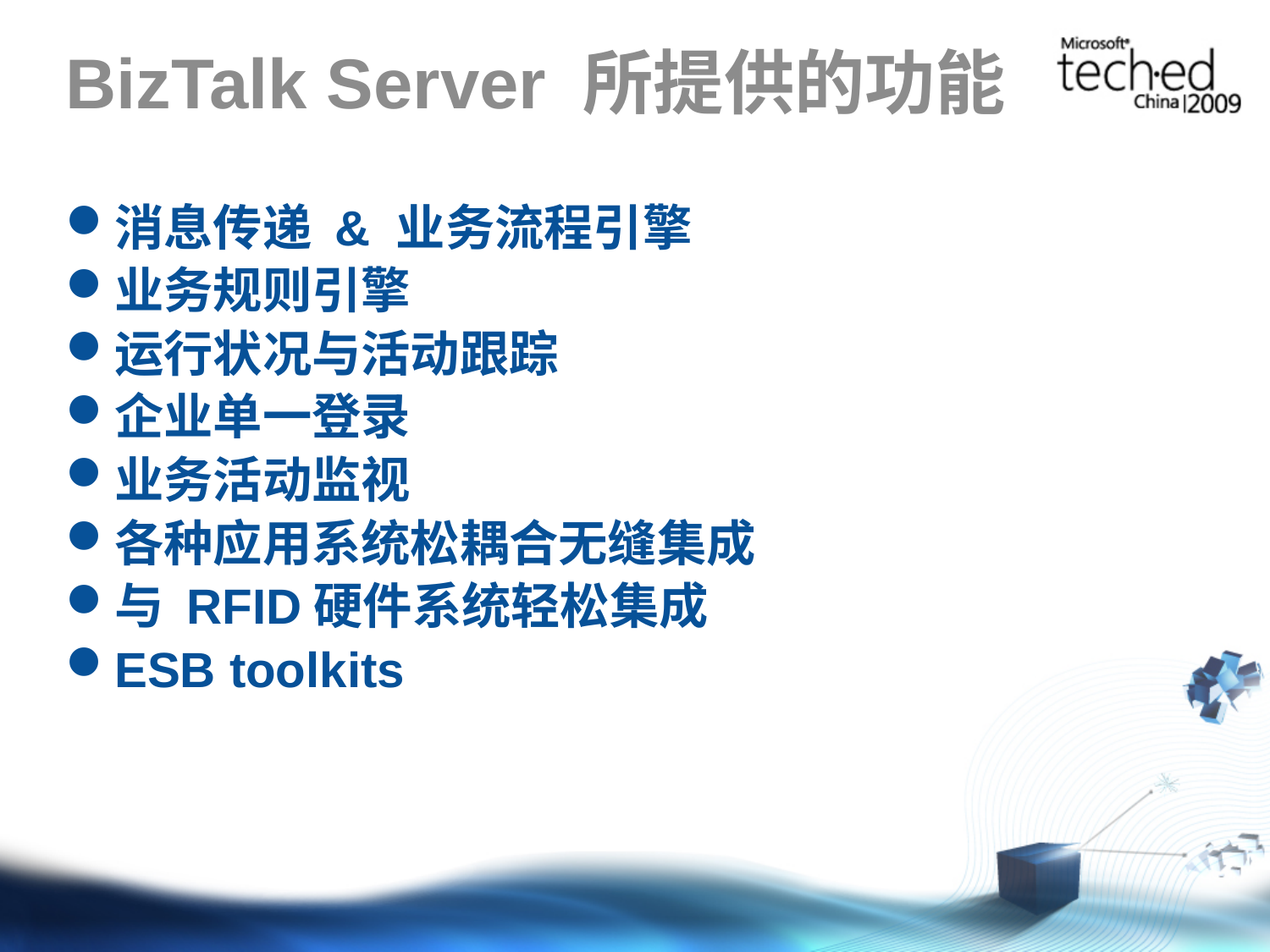

# BizTalk Server 所提供的功能
消息传递 & 业务流程引擎
业务规则引擎
运行状况与活动跟踪
企业单一登录
业务活动监视
各种应用系统松耦合无缝集成
与 RFID硬件系统轻松集成
ESB toolkits